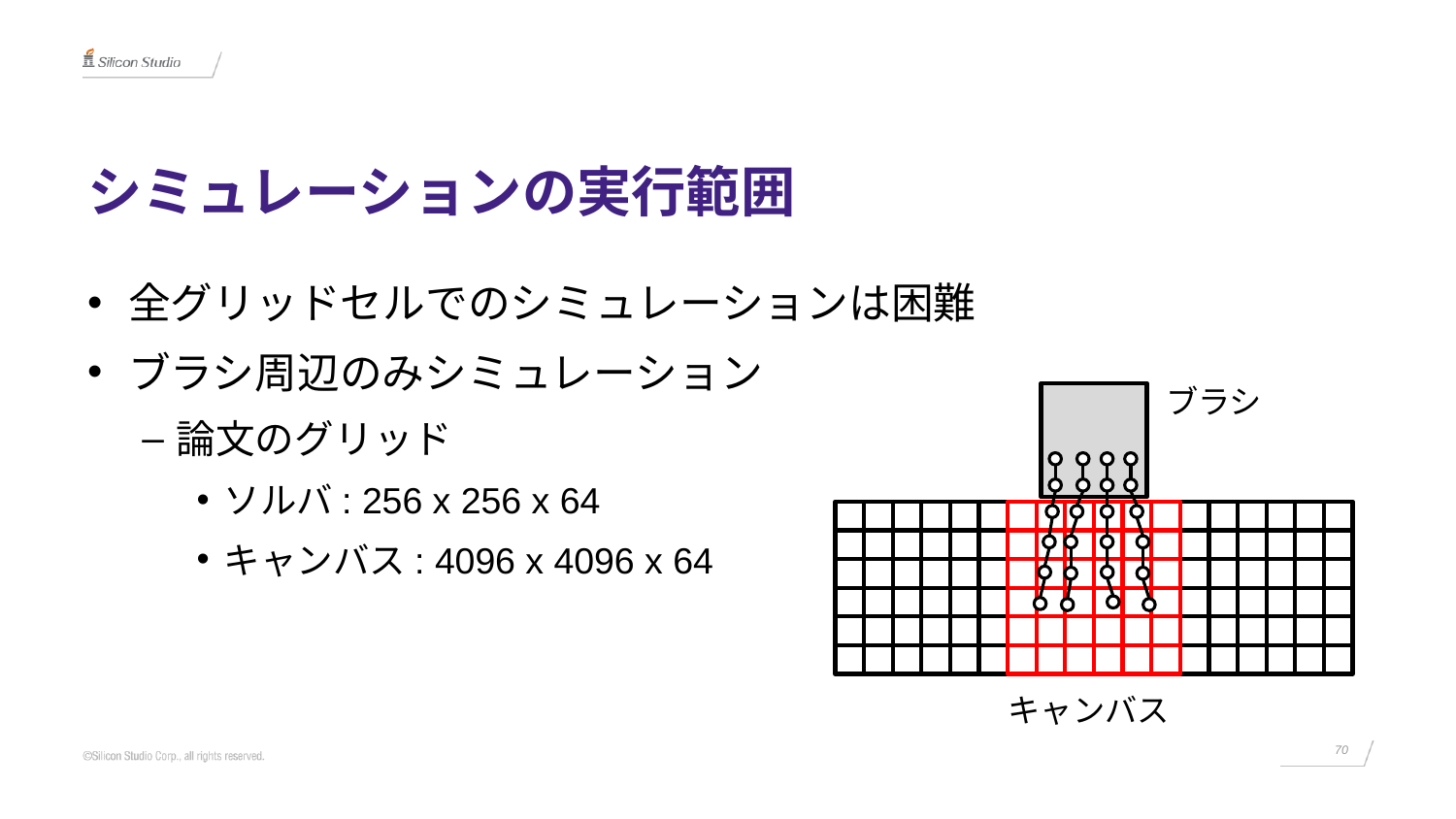

# シミュレーションの実行範囲
全グリッドセルでのシミュレーションは困難
ブラシ周辺のみシミュレーション
論文のグリッド
ソルバ: 256 x 256 x 64
キャンバス: 4096 x 4096 x 64
ブラシ

キャンバス
70